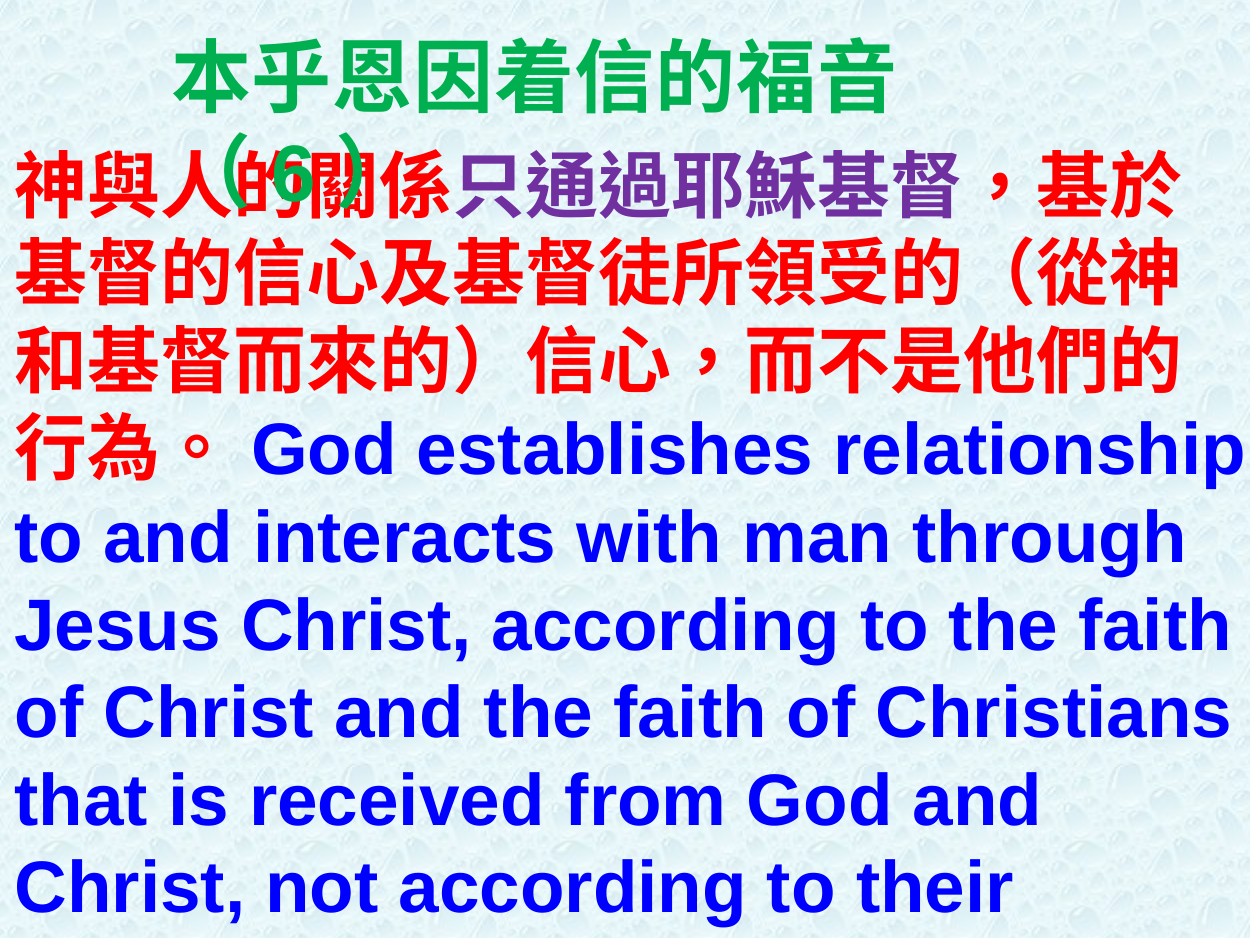

本乎恩因着信的福音（6）
神與人的關係只通過耶穌基督，基於基督的信心及基督徒所領受的（從神和基督而來的）信心，而不是他們的行為。God establishes relationship to and interacts with man through Jesus Christ, according to the faith of Christ and the faith of Christians that is received from God and Christ, not according to their works.